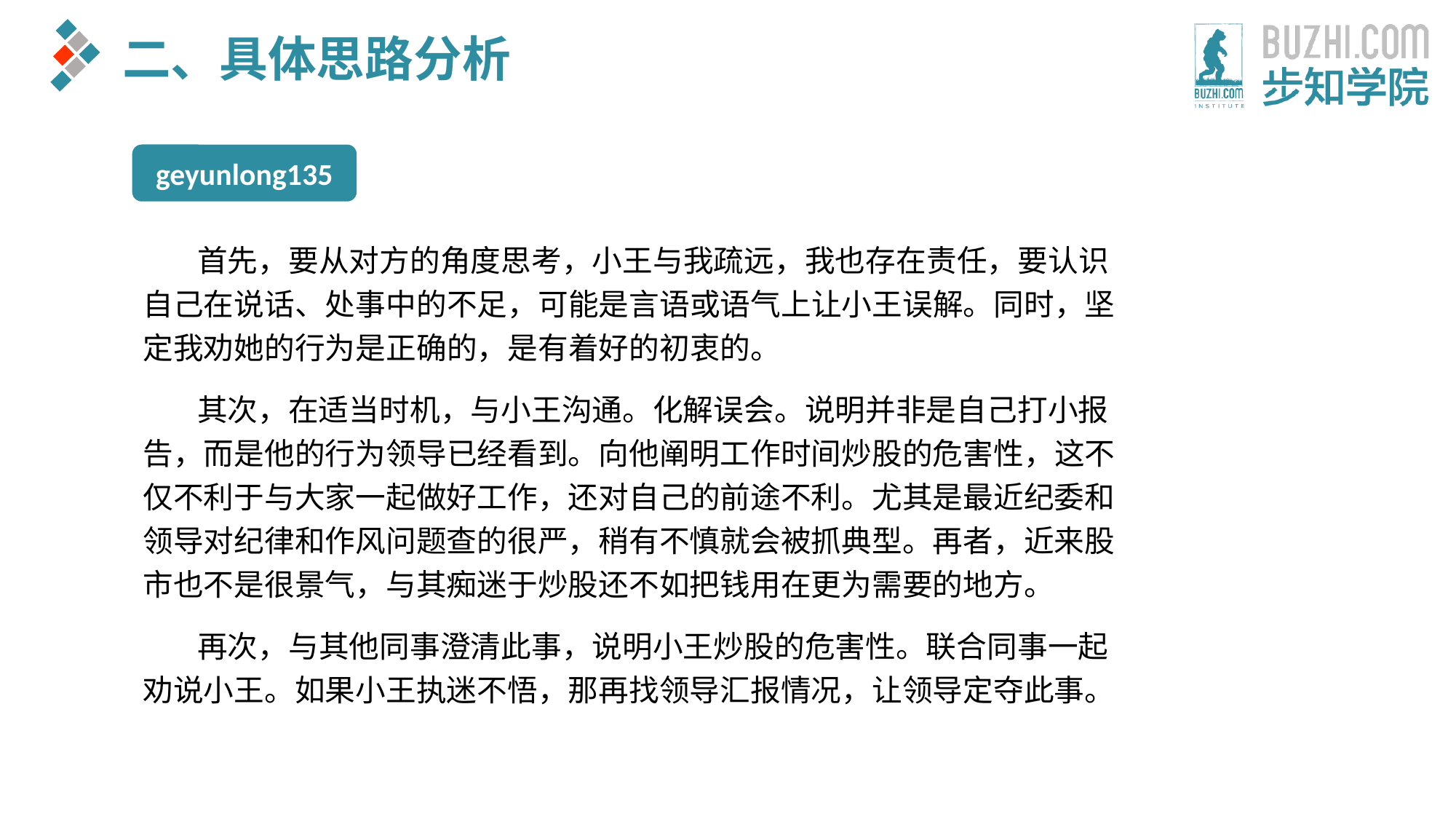

二、具体思路分析
geyunlong135
       首先，要从对方的角度思考，小王与我疏远，我也存在责任，要认识自己在说话、处事中的不足，可能是言语或语气上让小王误解。同时，坚定我劝她的行为是正确的，是有着好的初衷的。
       其次，在适当时机，与小王沟通。化解误会。说明并非是自己打小报告，而是他的行为领导已经看到。向他阐明工作时间炒股的危害性，这不仅不利于与大家一起做好工作，还对自己的前途不利。尤其是最近纪委和领导对纪律和作风问题查的很严，稍有不慎就会被抓典型。再者，近来股市也不是很景气，与其痴迷于炒股还不如把钱用在更为需要的地方。
       再次，与其他同事澄清此事，说明小王炒股的危害性。联合同事一起劝说小王。如果小王执迷不悟，那再找领导汇报情况，让领导定夺此事。